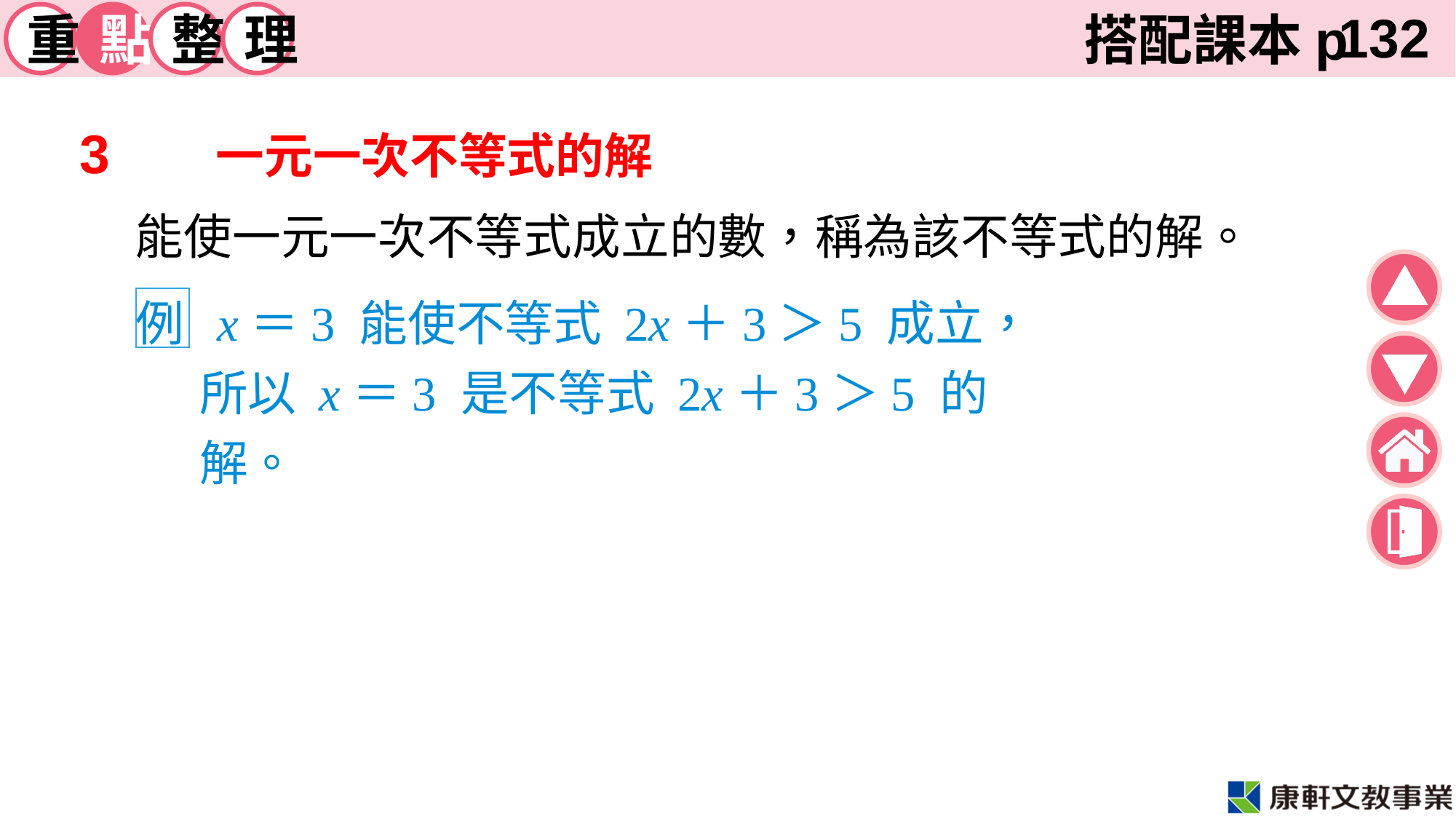

132
3	一元一次不等式的解
能使一元一次不等式成立的數，稱為該不等式的解。
例  x＝3 能使不等式 2x＋3＞5 成立，
所以 x＝3 是不等式 2x＋3＞5 的解。